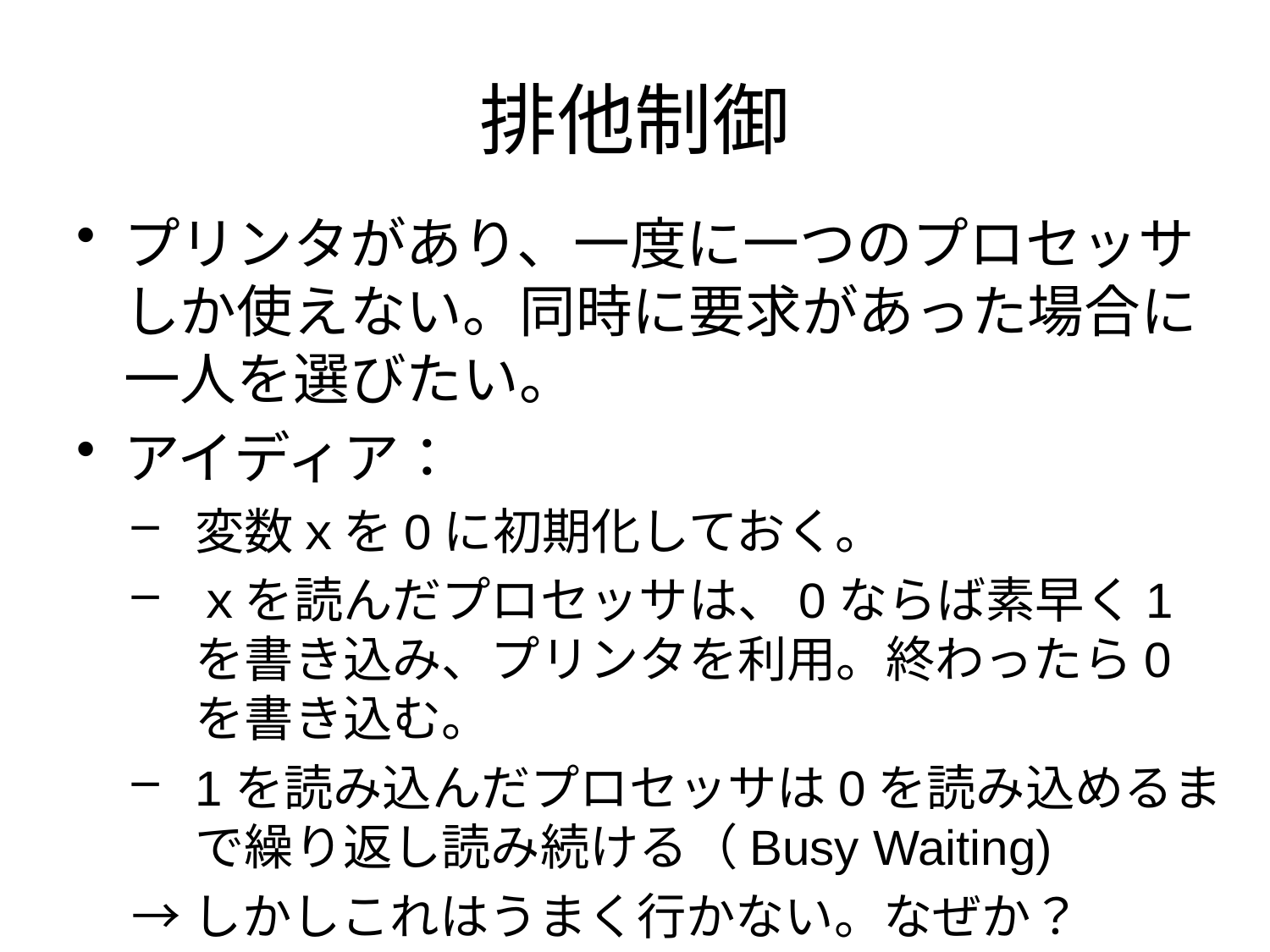

# 排他制御
プリンタがあり、一度に一つのプロセッサしか使えない。同時に要求があった場合に一人を選びたい。
アイディア：
変数ｘを0に初期化しておく。
ｘを読んだプロセッサは、0ならば素早く1を書き込み、プリンタを利用。終わったら0を書き込む。
1を読み込んだプロセッサは0を読み込めるまで繰り返し読み続ける（Busy Waiting)
→しかしこれはうまく行かない。なぜか？